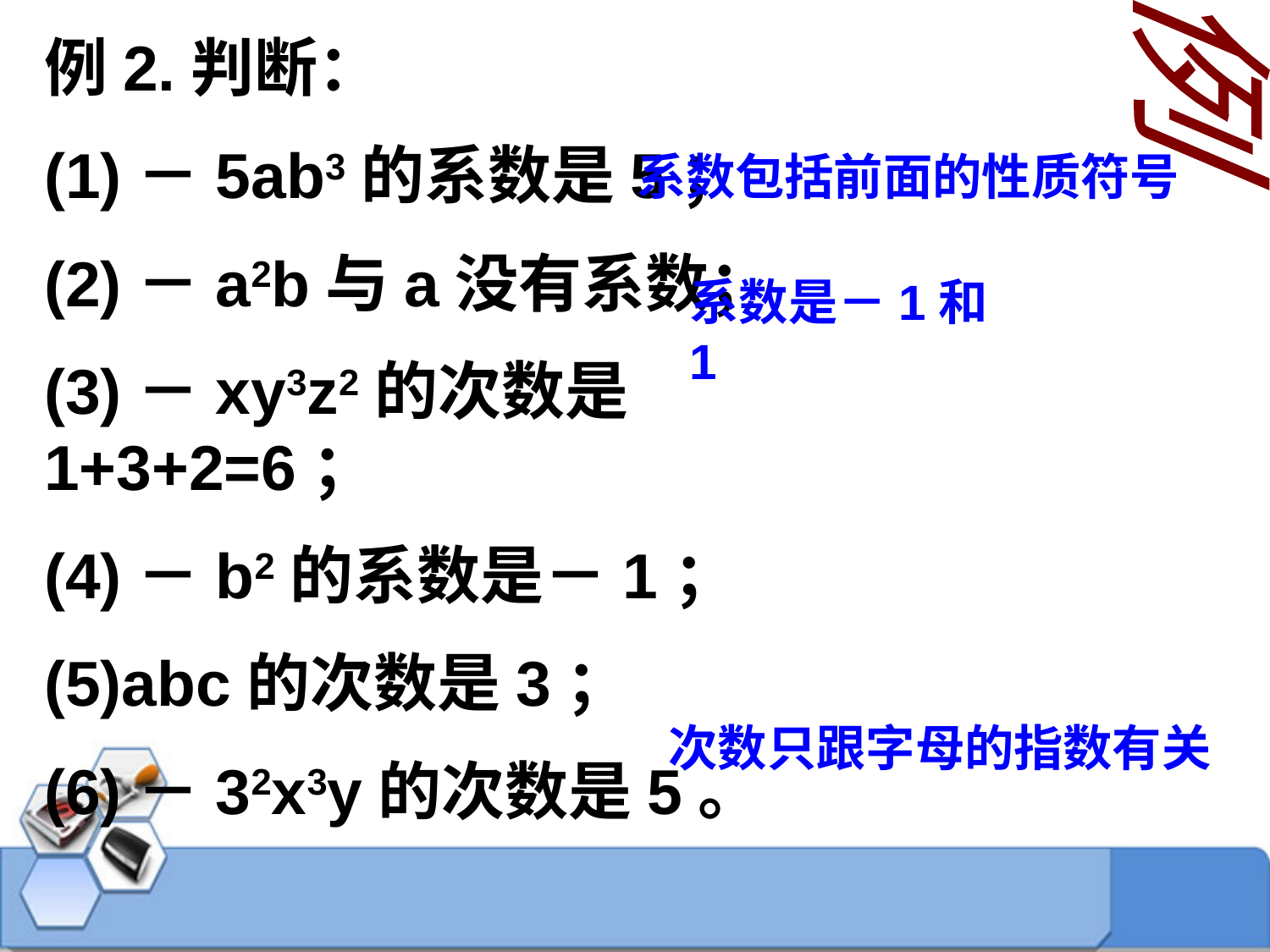

例2.判断：
(1)－5ab3的系数是5；
(2)－a2b与a没有系数；
(3)－xy3z2的次数是1+3+2=6；
(4)－b2的系数是－1；
(5)abc的次数是3；
(6)－32x3y的次数是5。
例

系数包括前面的性质符号
系数是－1和1
次数只跟字母的指数有关